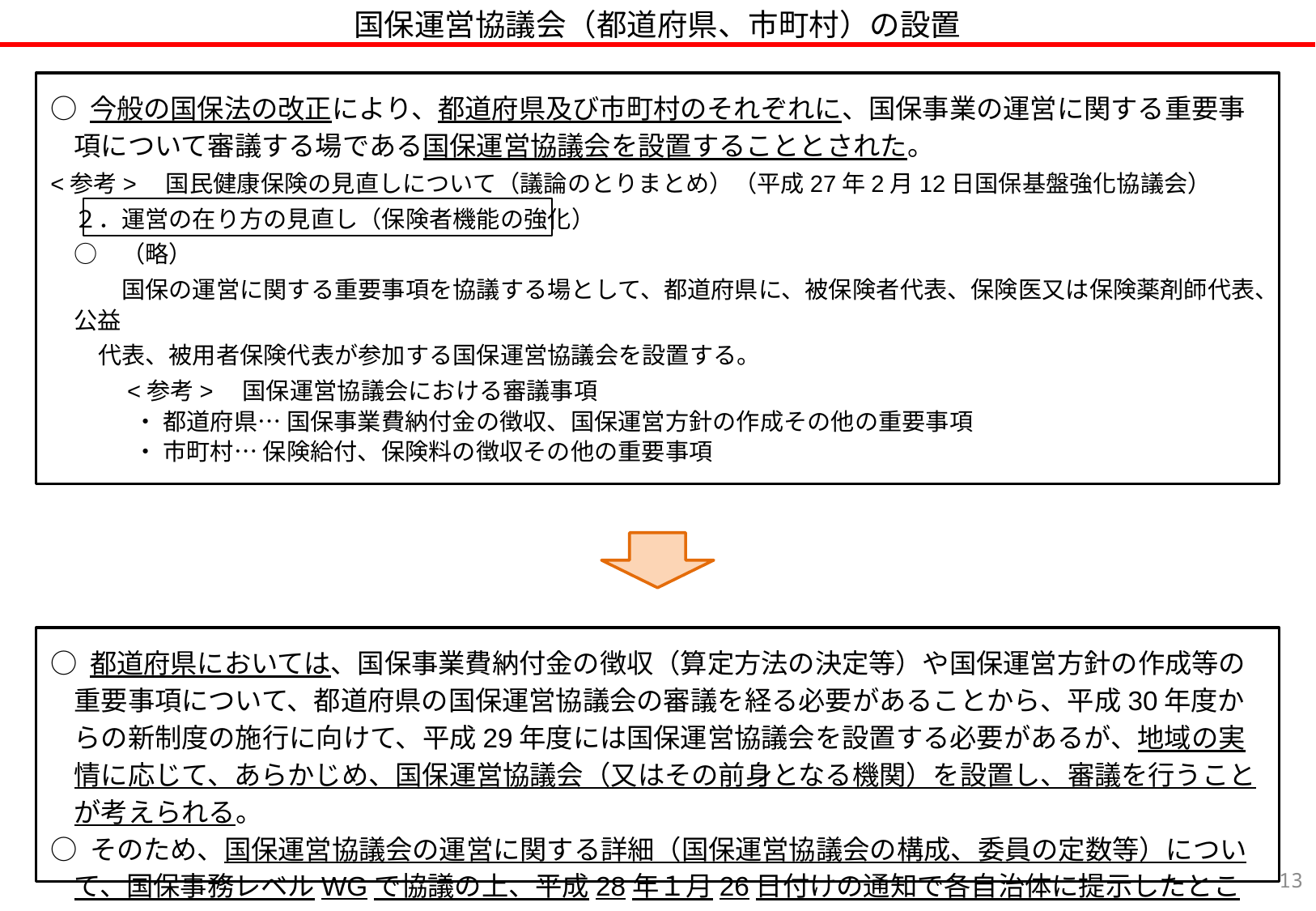

国保運営協議会（都道府県、市町村）の設置
○ 今般の国保法の改正により、都道府県及び市町村のそれぞれに、国保事業の運営に関する重要事項について審議する場である国保運営協議会を設置することとされた。
<参考>　国民健康保険の見直しについて（議論のとりまとめ）（平成27年2月12日国保基盤強化協議会）
　２．運営の在り方の見直し（保険者機能の強化）
　○　（略）
　　　国保の運営に関する重要事項を協議する場として、都道府県に、被保険者代表、保険医又は保険薬剤師代表、公益
　　代表、被用者保険代表が参加する国保運営協議会を設置する。
　　　<参考>　国保運営協議会における審議事項
　　　・ 都道府県… 国保事業費納付金の徴収、国保運営方針の作成その他の重要事項
　　　・ 市町村… 保険給付、保険料の徴収その他の重要事項

○ 都道府県においては、国保事業費納付金の徴収（算定方法の決定等）や国保運営方針の作成等の重要事項について、都道府県の国保運営協議会の審議を経る必要があることから、平成30年度からの新制度の施行に向けて、平成29年度には国保運営協議会を設置する必要があるが、地域の実情に応じて、あらかじめ、国保運営協議会（又はその前身となる機関）を設置し、審議を行うことが考えられる。
○ そのため、国保運営協議会の運営に関する詳細（国保運営協議会の構成、委員の定数等）について、国保事務レベルWGで協議の上、平成28年１月26日付けの通知で各自治体に提示したところ。

13